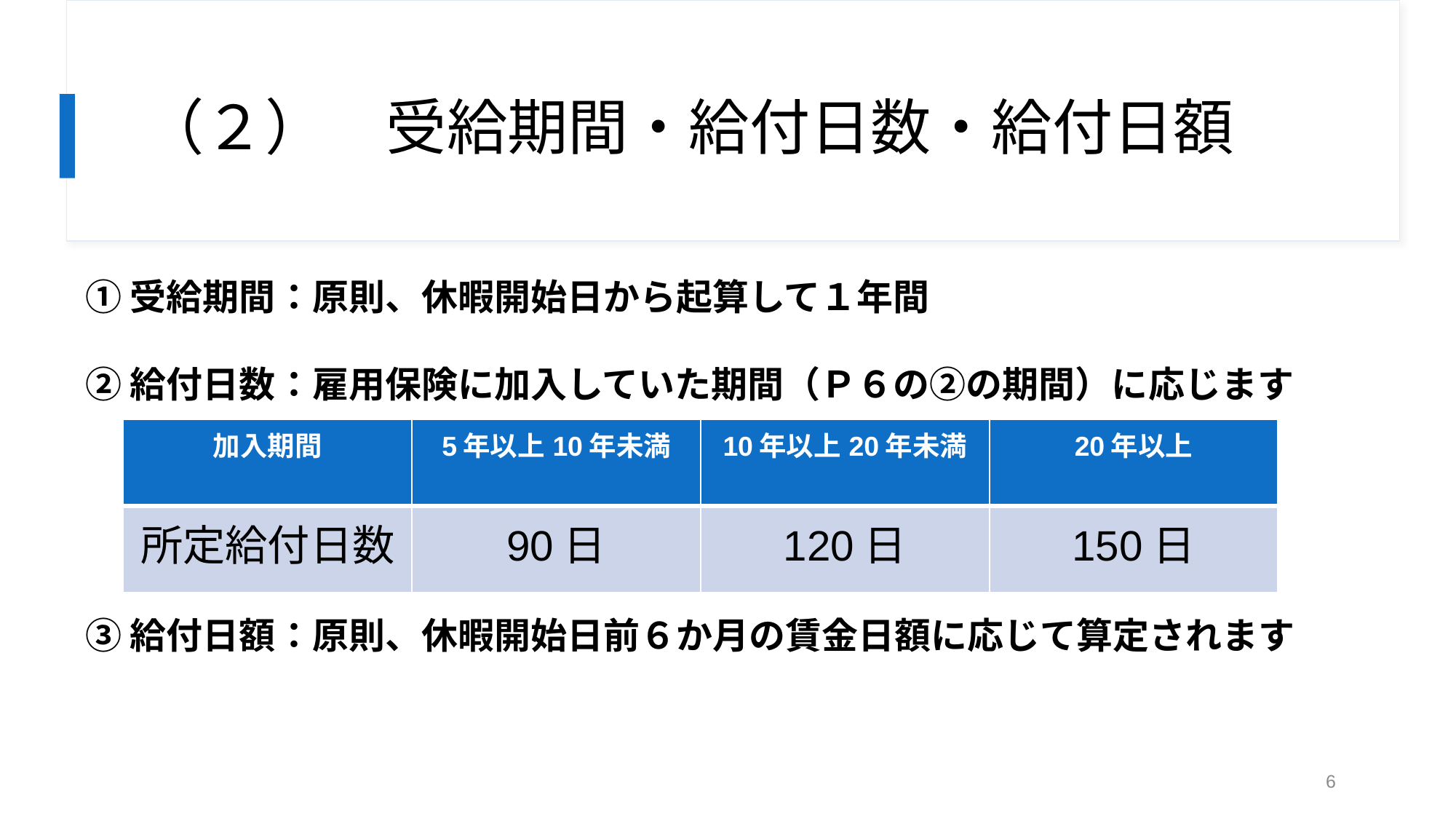

# （２）　受給期間・給付日数・給付日額
①受給期間：原則、休暇開始日から起算して１年間

②給付日数：雇用保険に加入していた期間（Ｐ６の②の期間）に応じます

③給付日額：原則、休暇開始日前６か月の賃金日額に応じて算定されます
| 加入期間 | 5年以上10年未満 | 10年以上20年未満 | 20年以上 |
| --- | --- | --- | --- |
| 所定給付日数 | 90日 | 120日 | 150日 |
6